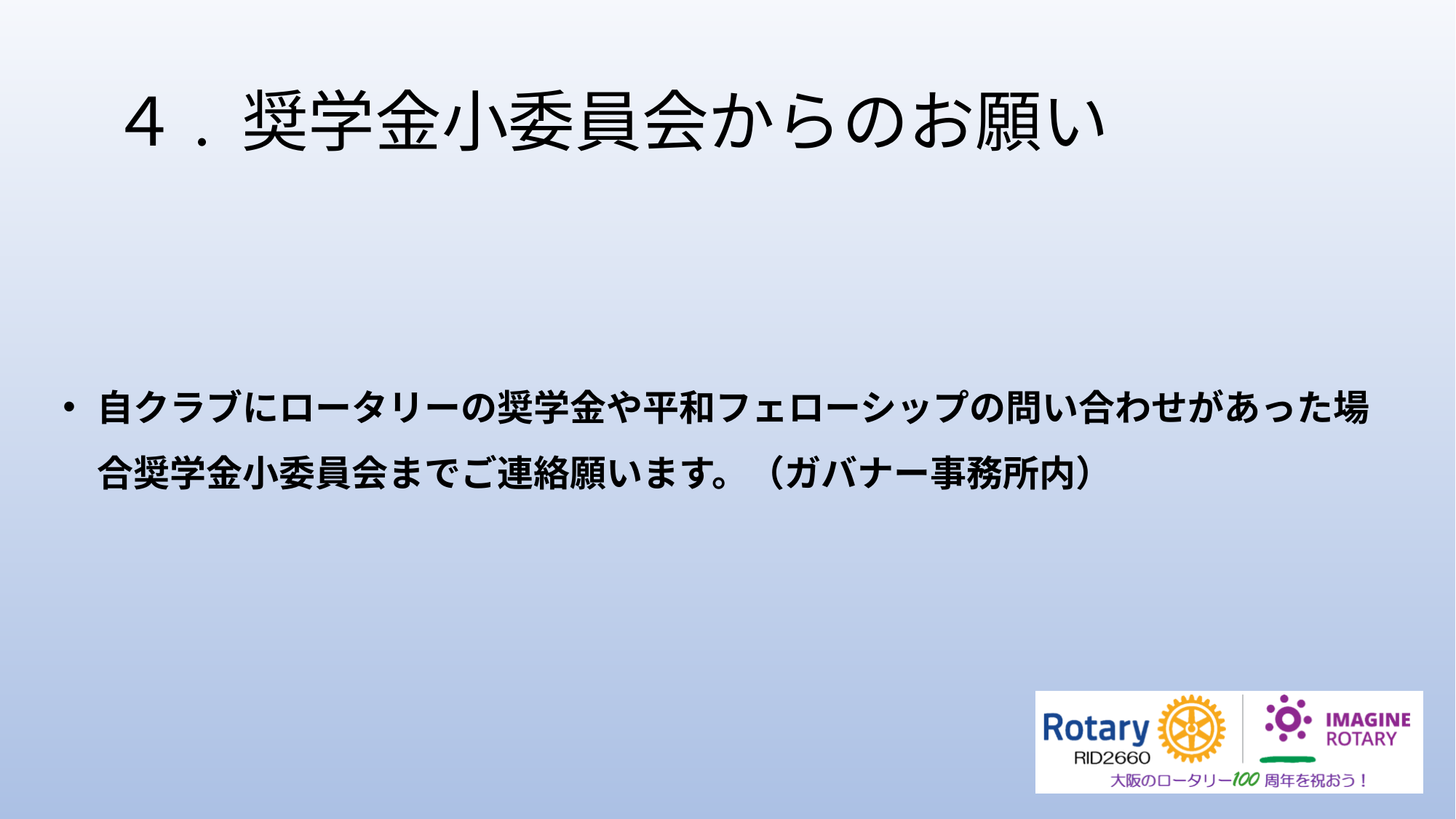

# ４. 奨学金小委員会からのお願い
自クラブにロータリーの奨学金や平和フェローシップの問い合わせがあった場合奨学金小委員会までご連絡願います。（ガバナー事務所内）